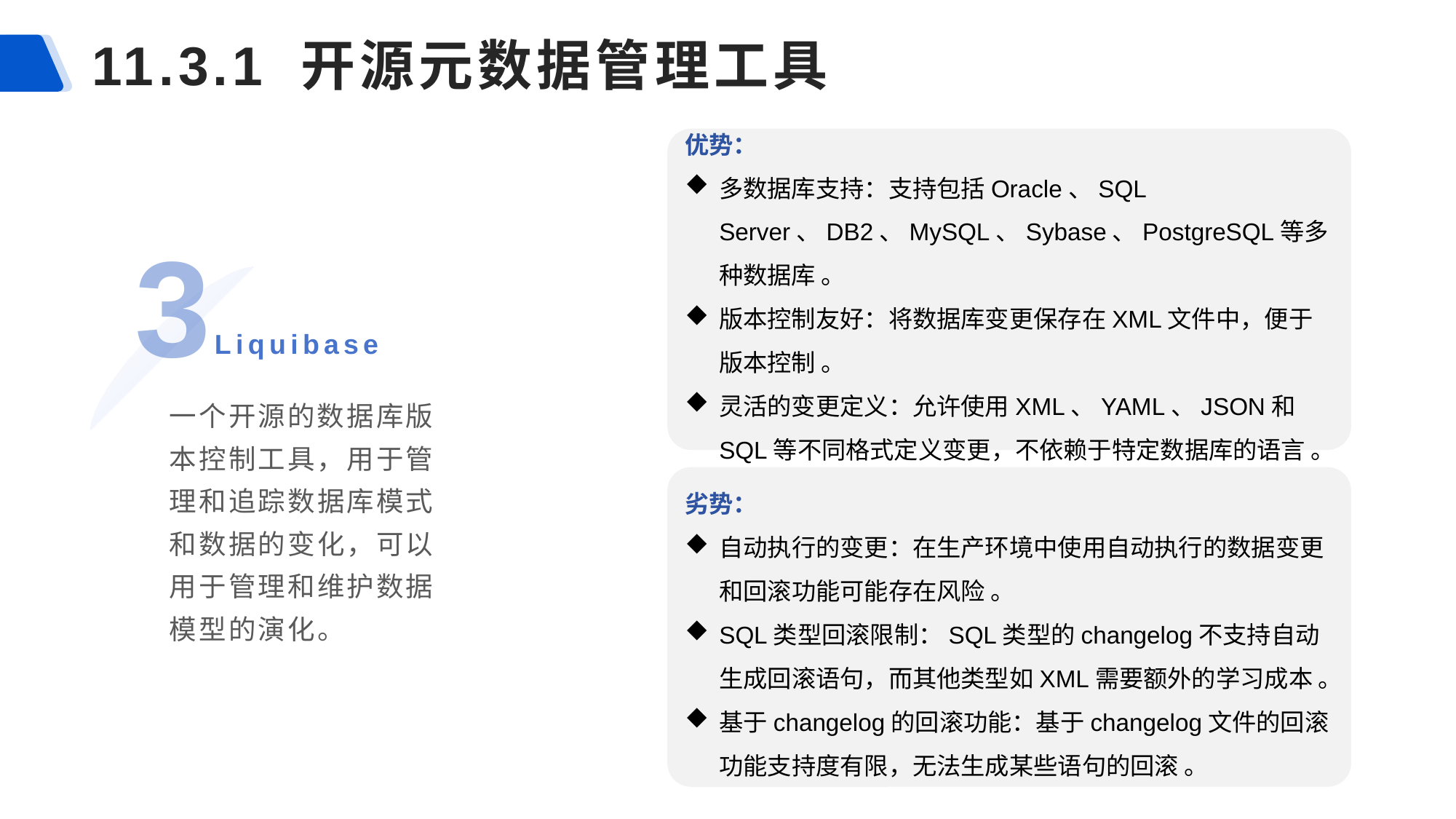

# 11.3.1 开源元数据管理工具
优势：
多数据库支持：支持包括Oracle、SQL Server、DB2、MySQL、Sybase、PostgreSQL等多种数据库 。
版本控制友好：将数据库变更保存在XML文件中，便于版本控制 。
灵活的变更定义：允许使用XML、YAML、JSON和SQL等不同格式定义变更，不依赖于特定数据库的语言 。
3

Liquibase
一个开源的数据库版本控制工具，用于管理和追踪数据库模式和数据的变化，可以用于管理和维护数据模型的演化。
劣势：
自动执行的变更：在生产环境中使用自动执行的数据变更和回滚功能可能存在风险 。
SQL类型回滚限制：SQL类型的changelog不支持自动生成回滚语句，而其他类型如XML需要额外的学习成本 。
基于changelog的回滚功能：基于changelog文件的回滚功能支持度有限，无法生成某些语句的回滚 。